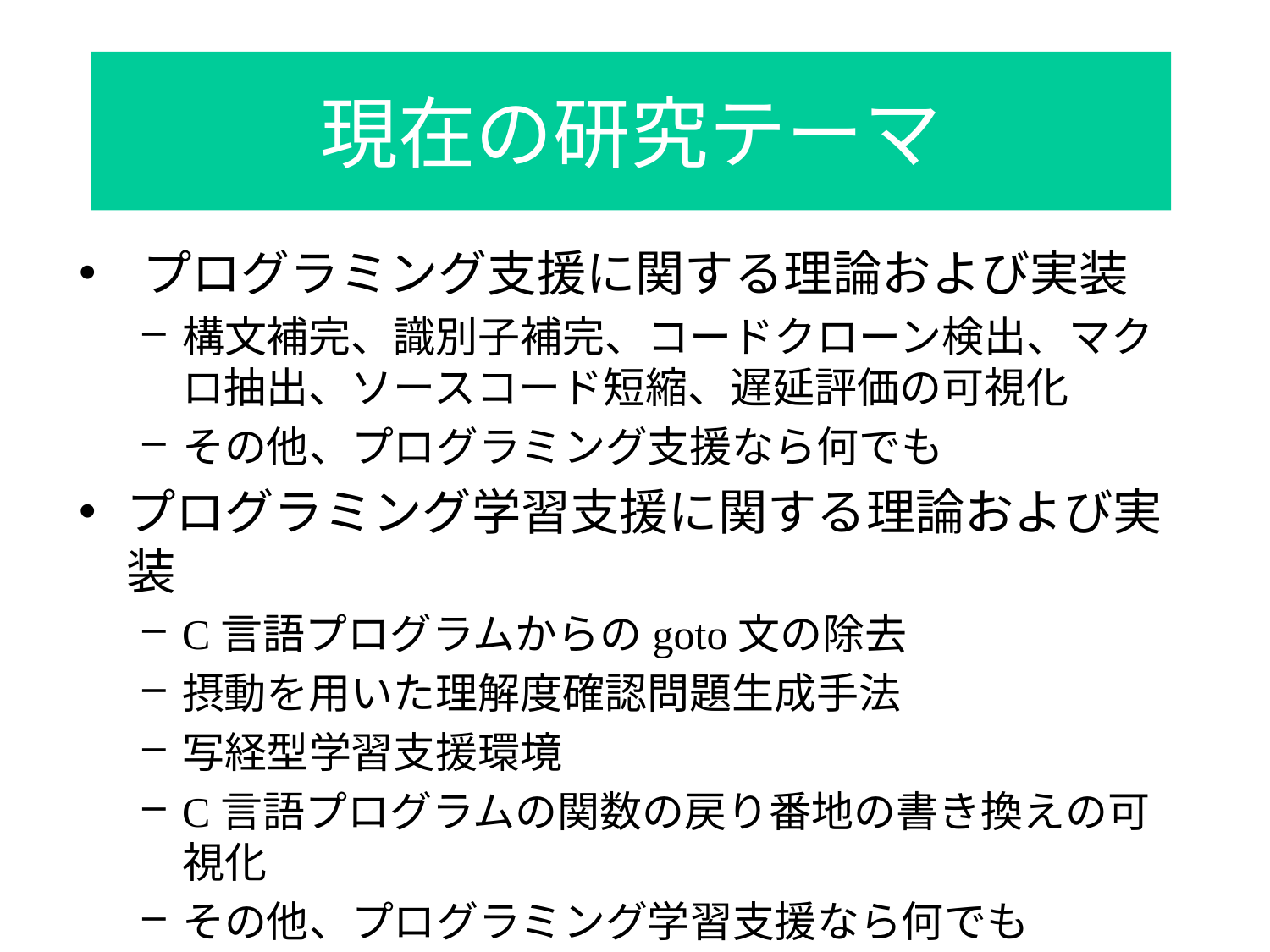

# 現在の研究テーマ
プログラミング支援に関する理論および実装
構文補完、識別子補完、コードクローン検出、マクロ抽出、ソースコード短縮、遅延評価の可視化
その他、プログラミング支援なら何でも
プログラミング学習支援に関する理論および実装
C言語プログラムからのgoto文の除去
摂動を用いた理解度確認問題生成手法
写経型学習支援環境
C言語プログラムの関数の戻り番地の書き換えの可視化
その他、プログラミング学習支援なら何でも
ソースコード盗用検知、数独の難易度別問題生成